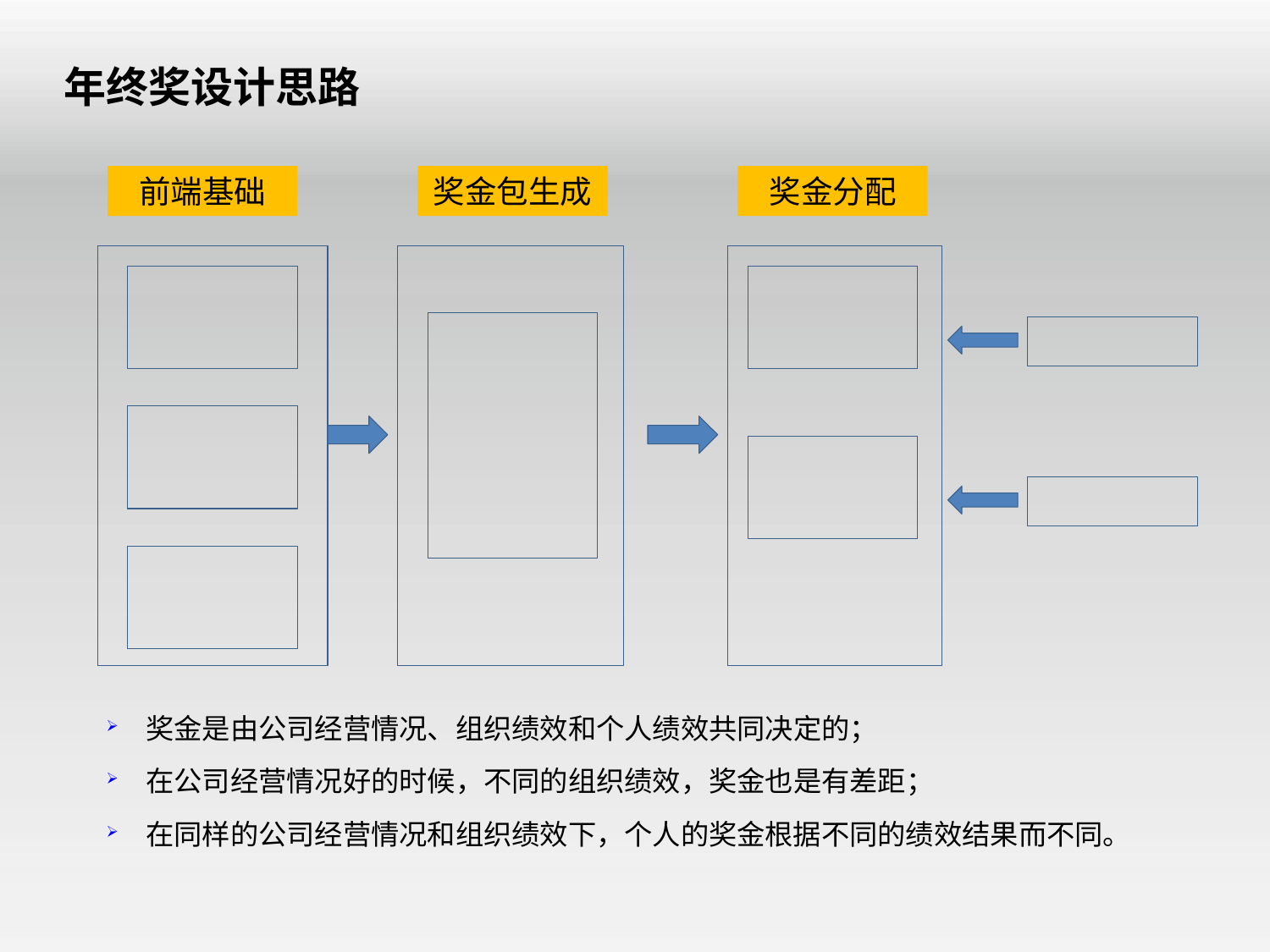

年终奖设计思路
前端基础
奖金包生成
奖金分配

奖金是由公司经营情况、组织绩效和个人绩效共同决定的；
在公司经营情况好的时候，不同的组织绩效，奖金也是有差距；
在同样的公司经营情况和组织绩效下，个人的奖金根据不同的绩效结果而不同。